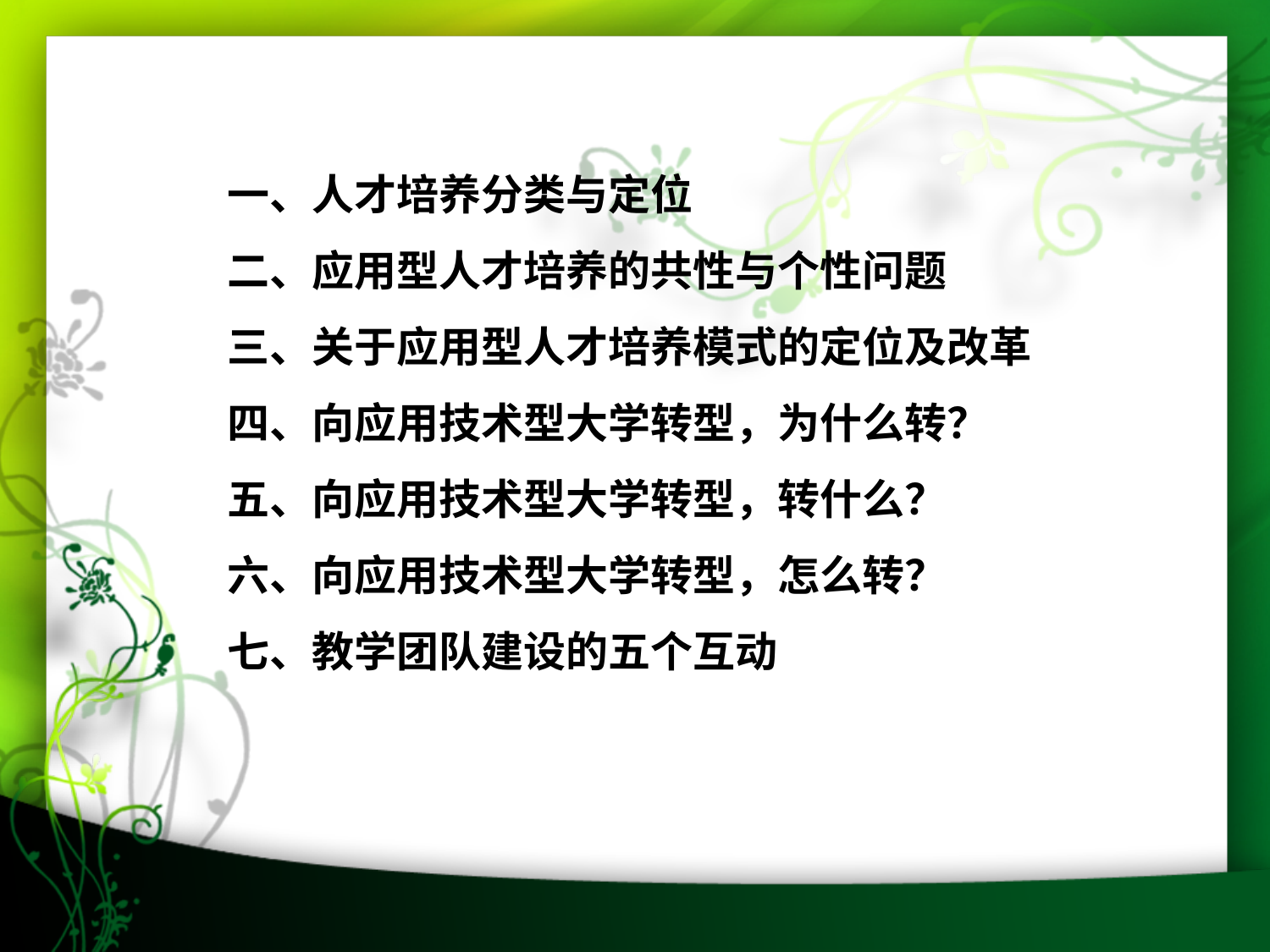

一、人才培养分类与定位
二、应用型人才培养的共性与个性问题
三、关于应用型人才培养模式的定位及改革
四、向应用技术型大学转型，为什么转？
五、向应用技术型大学转型，转什么？
六、向应用技术型大学转型，怎么转？
七、教学团队建设的五个互动